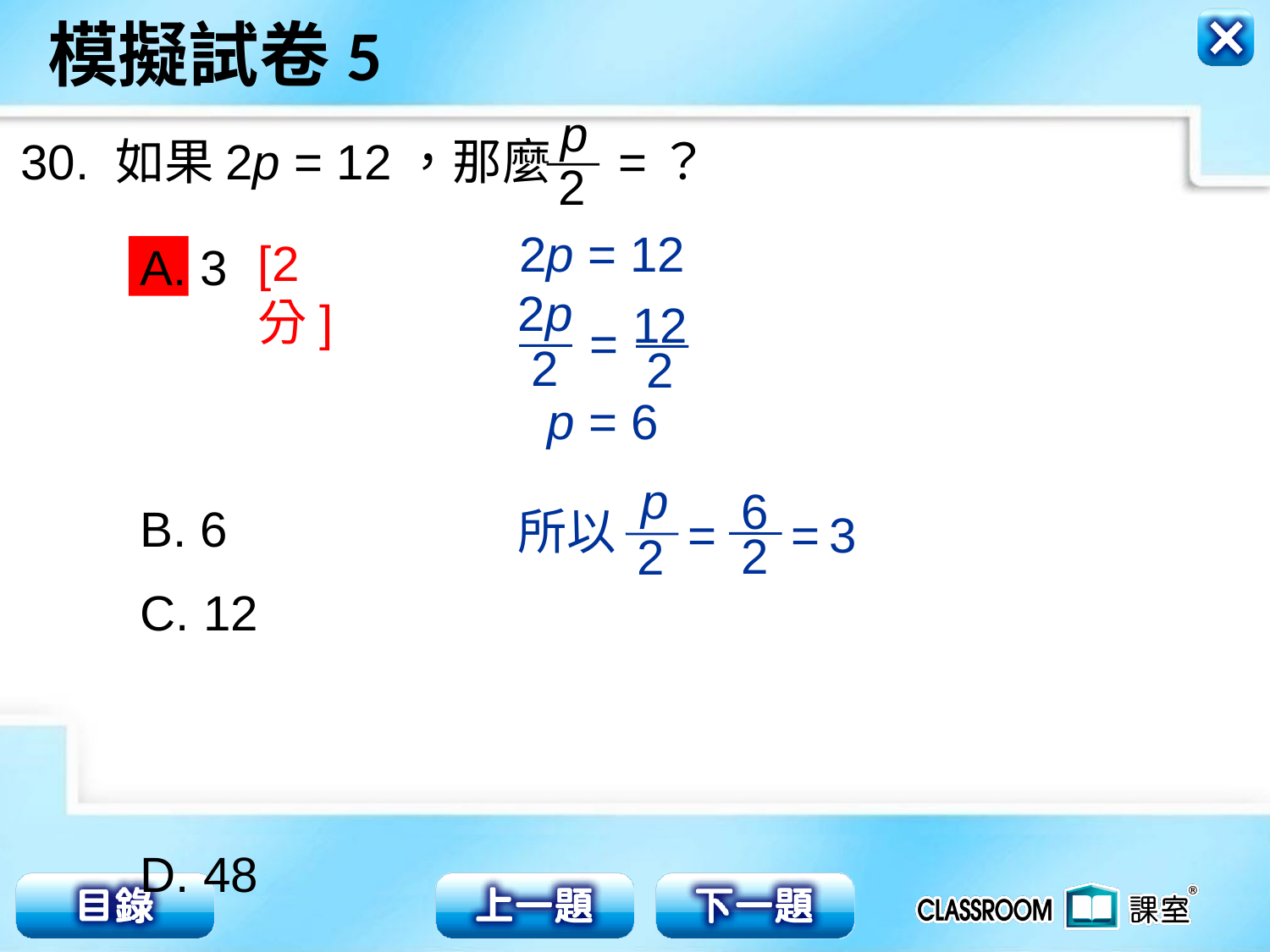

p
2

30. 如果2p = 12，那麼     =？
2p = 12
[2分]

A. 3
B. 6
C. 12
D. 48
2p
2

12

2

=
p = 6
p
2

6
2

所以
=
=
3